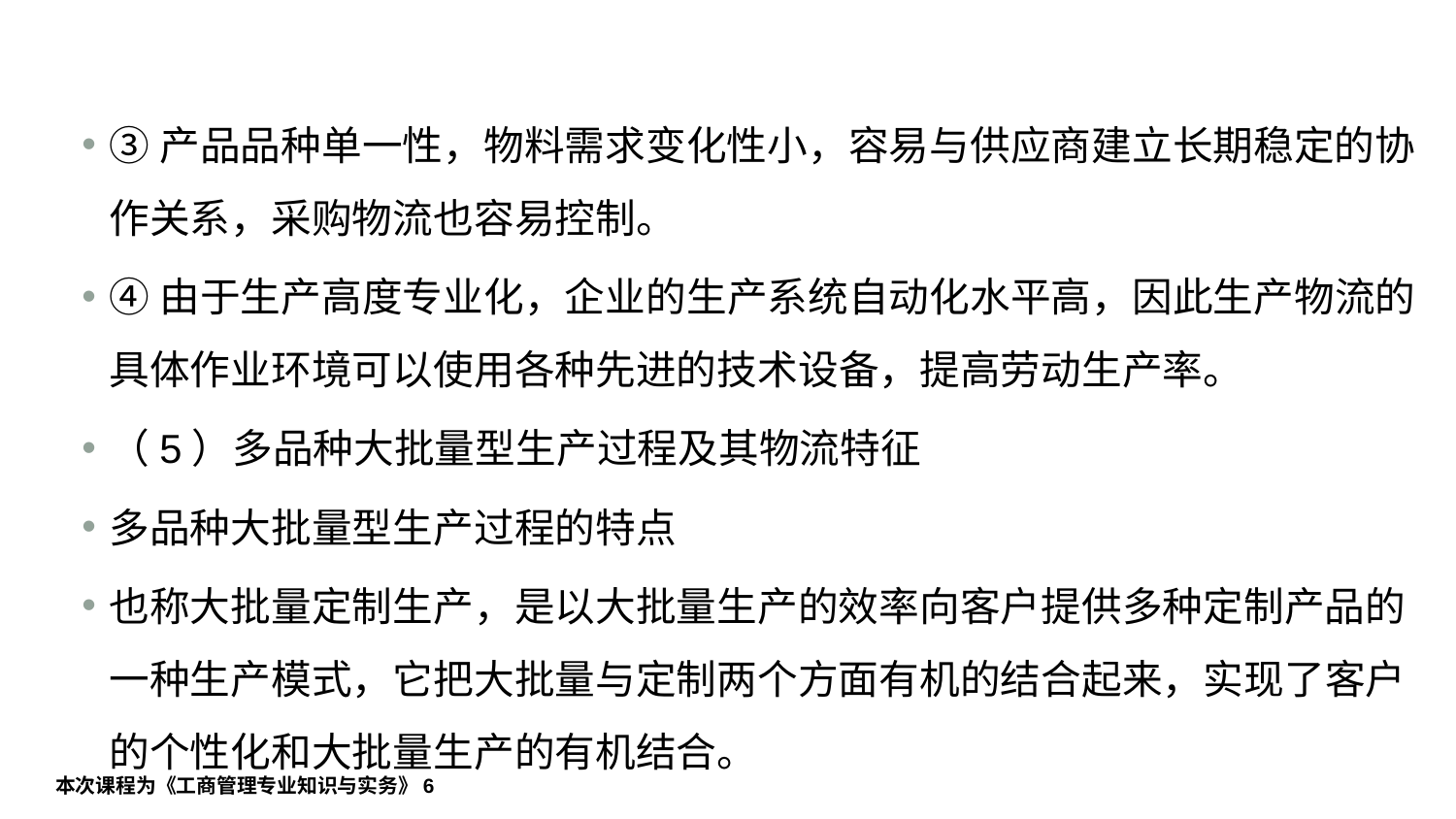

#
③产品品种单一性，物料需求变化性小，容易与供应商建立长期稳定的协作关系，采购物流也容易控制。
④由于生产高度专业化，企业的生产系统自动化水平高，因此生产物流的具体作业环境可以使用各种先进的技术设备，提高劳动生产率。
（5）多品种大批量型生产过程及其物流特征
多品种大批量型生产过程的特点
也称大批量定制生产，是以大批量生产的效率向客户提供多种定制产品的一种生产模式，它把大批量与定制两个方面有机的结合起来，实现了客户的个性化和大批量生产的有机结合。